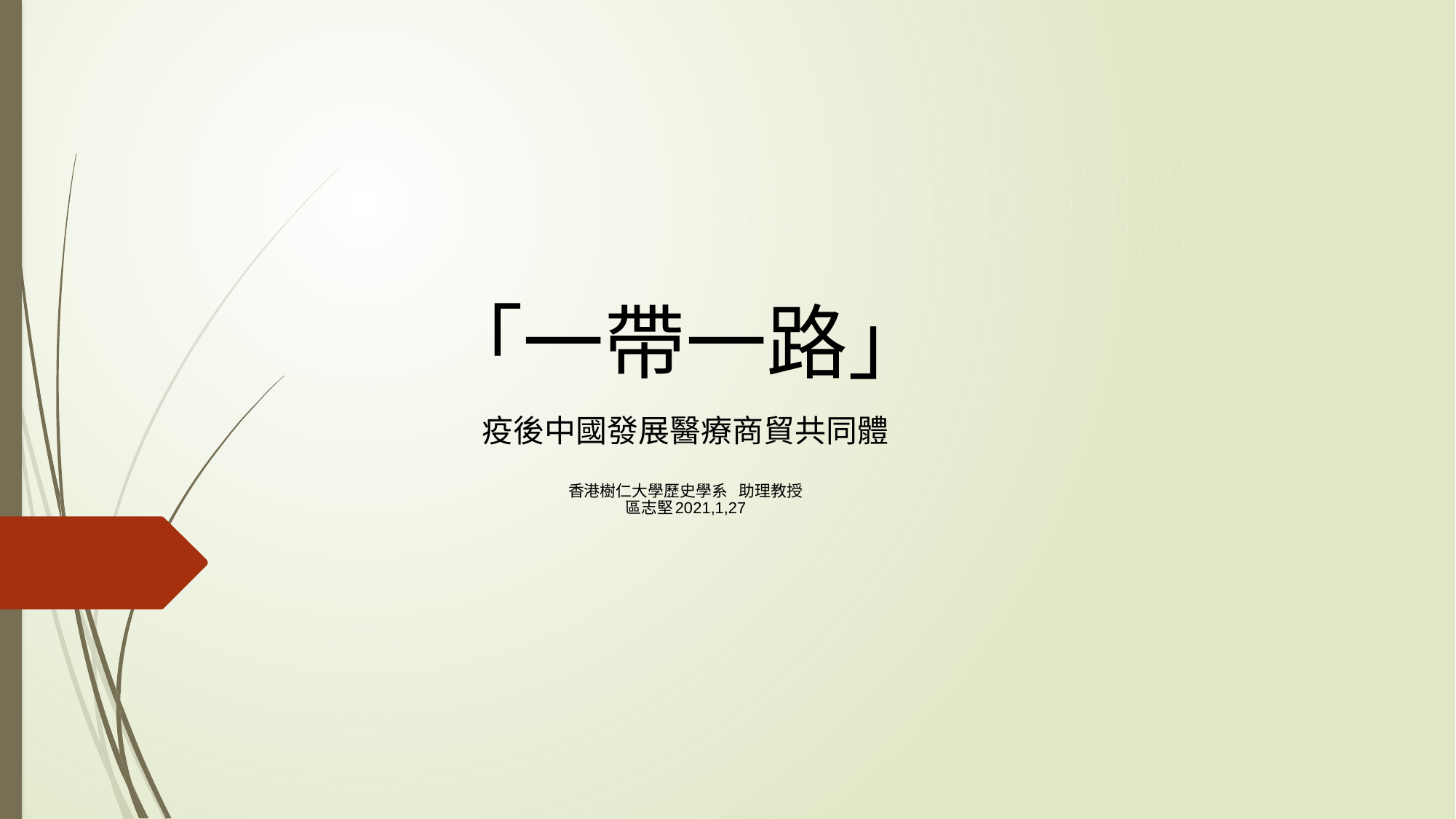

# 「一帶一路」 疫後中國發展醫療商貿共同體 香港樹仁大學歷史學系   助理教授 區志堅2021,1,27